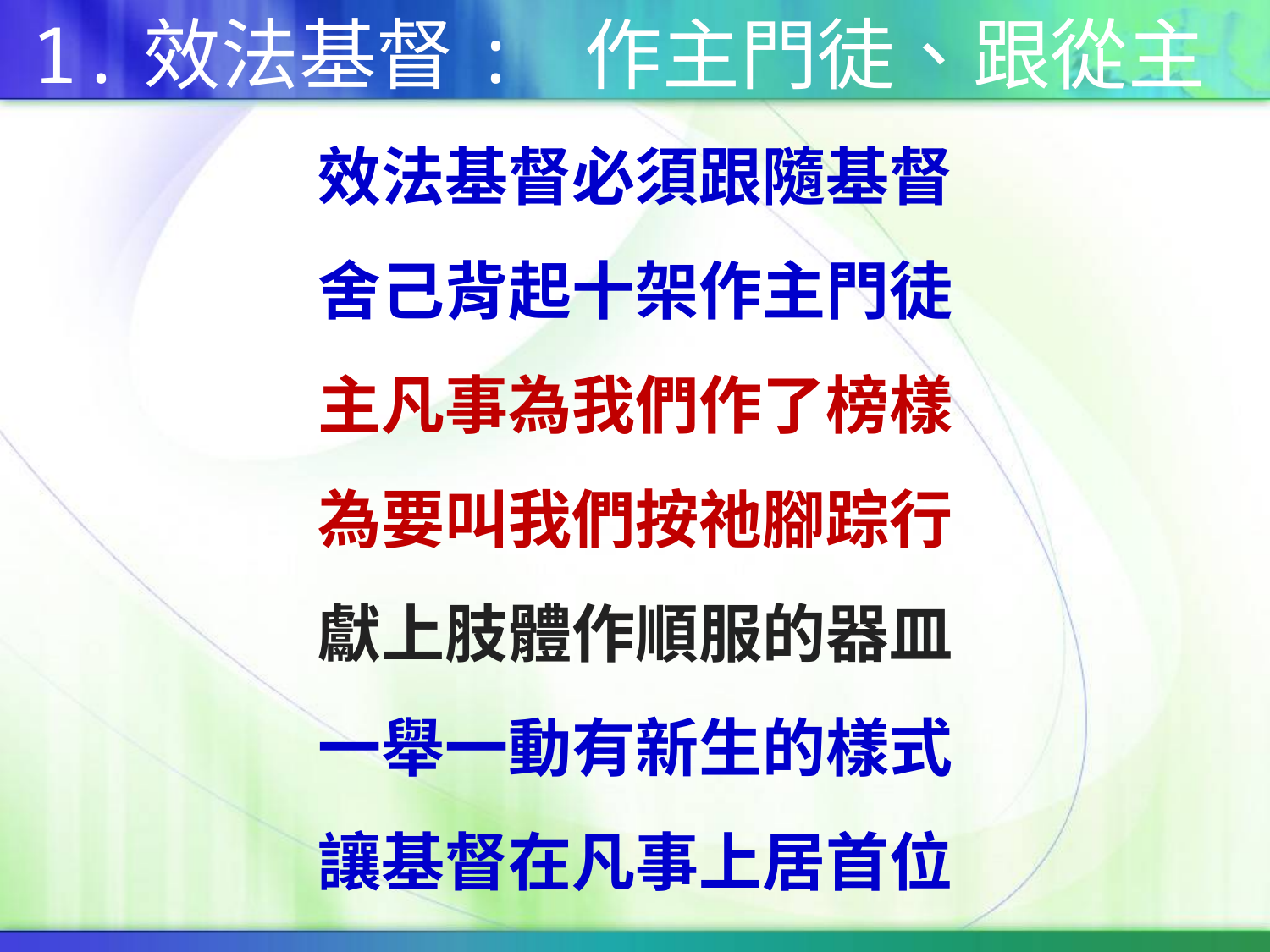

1.效法基督: 作主門徒、跟從主
效法基督必須跟隨基督
舍己背起十架作主門徒
主凡事為我們作了榜樣
為要叫我們按祂腳踪行
獻上肢體作順服的器皿
一舉一動有新生的樣式
讓基督在凡事上居首位